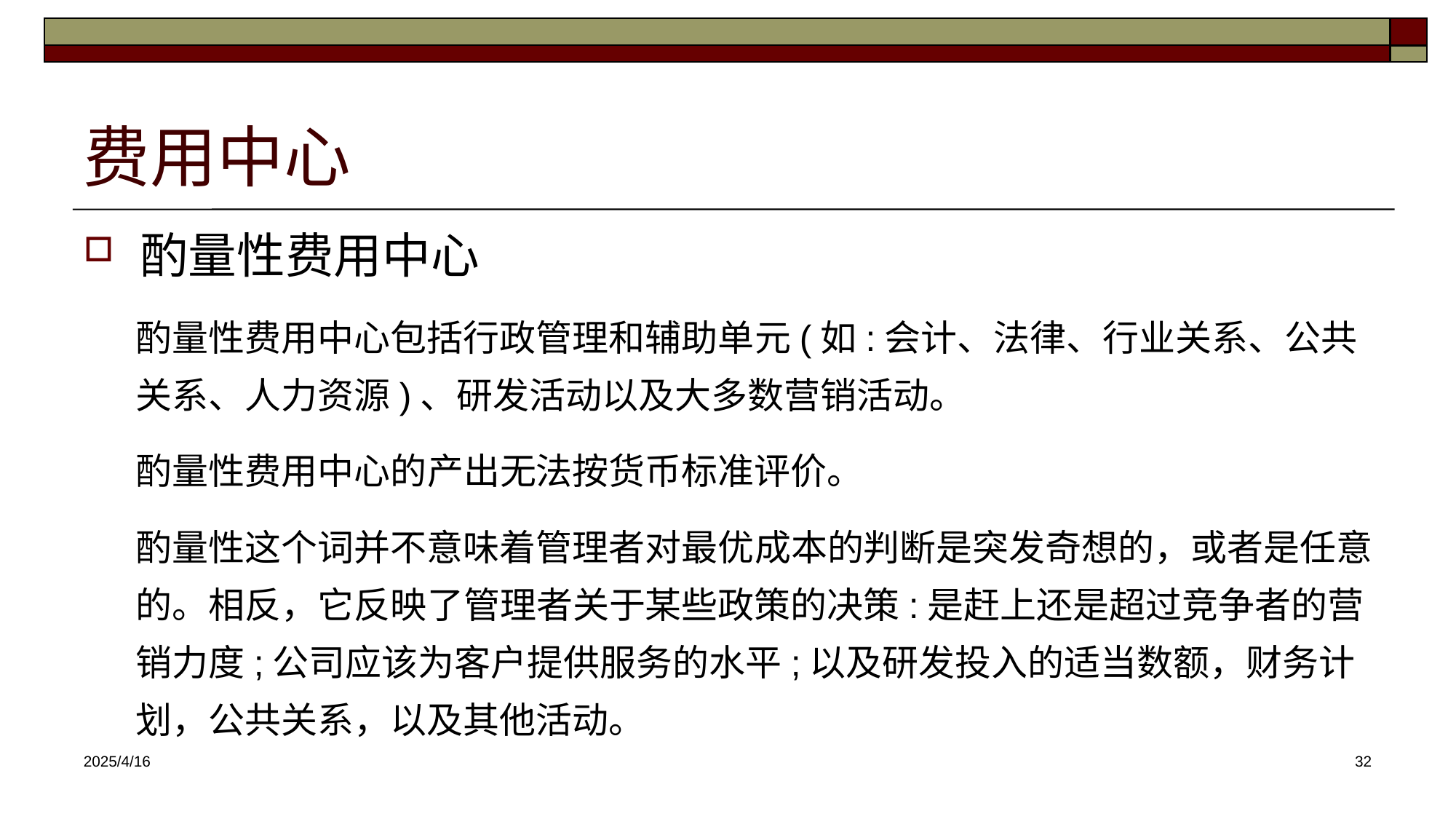

# 费用中心
酌量性费用中心
酌量性费用中心包括行政管理和辅助单元(如:会计、法律、行业关系、公共关系、人力资源)、研发活动以及大多数营销活动。
酌量性费用中心的产出无法按货币标准评价。
酌量性这个词并不意味着管理者对最优成本的判断是突发奇想的，或者是任意的。相反，它反映了管理者关于某些政策的决策:是赶上还是超过竞争者的营销力度;公司应该为客户提供服务的水平;以及研发投入的适当数额，财务计划，公共关系，以及其他活动。
2025/4/16
32